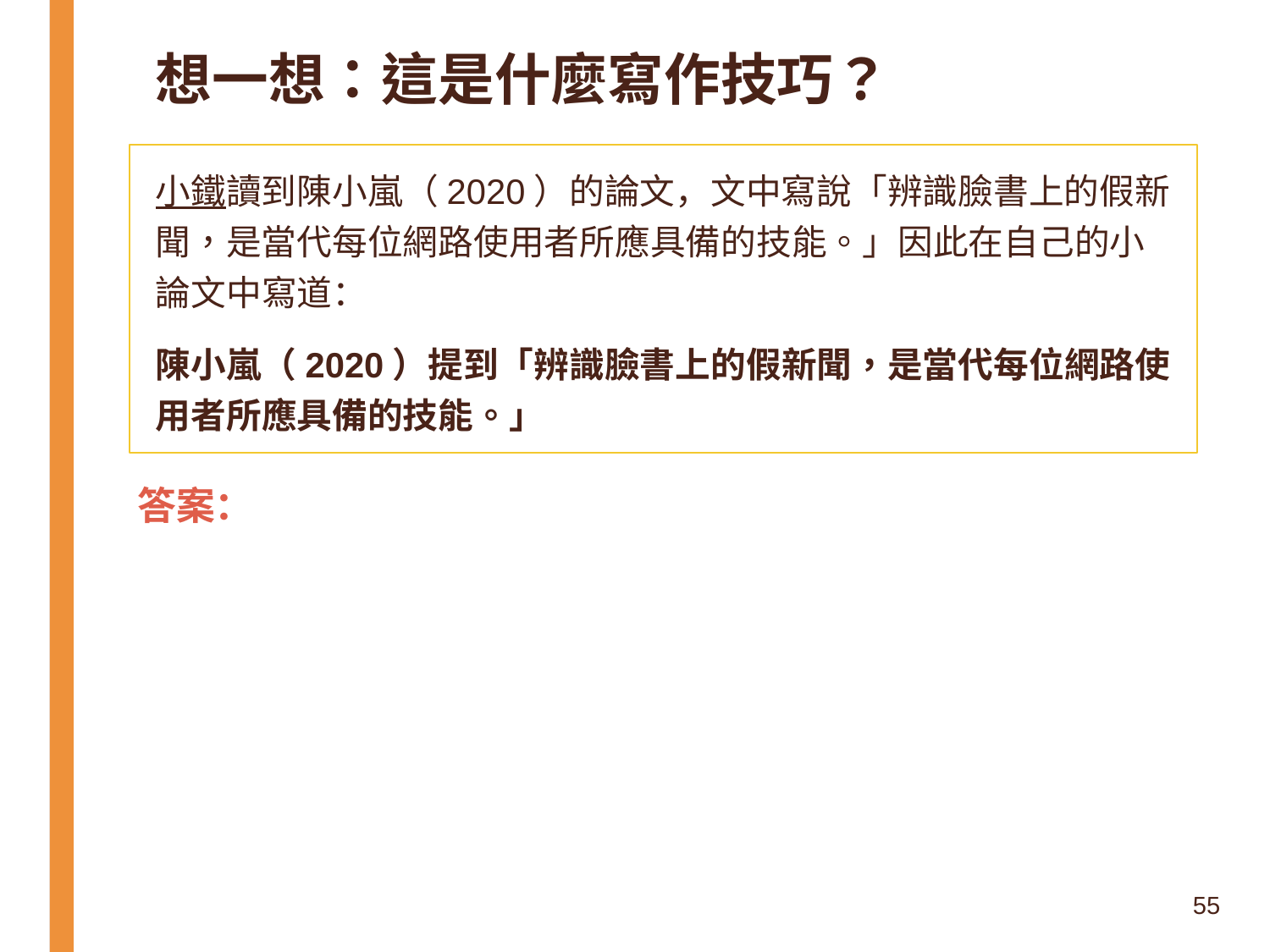

# 想一想：這是什麼寫作技巧？

小鐵讀到陳小嵐（2020）的論文，文中寫說「辨識臉書上的假新聞，是當代每位網路使用者所應具備的技能。」因此在自己的小論文中寫道：
陳小嵐（2020）提到「辨識臉書上的假新聞，是當代每位網路使用者所應具備的技能。」
答案：

55